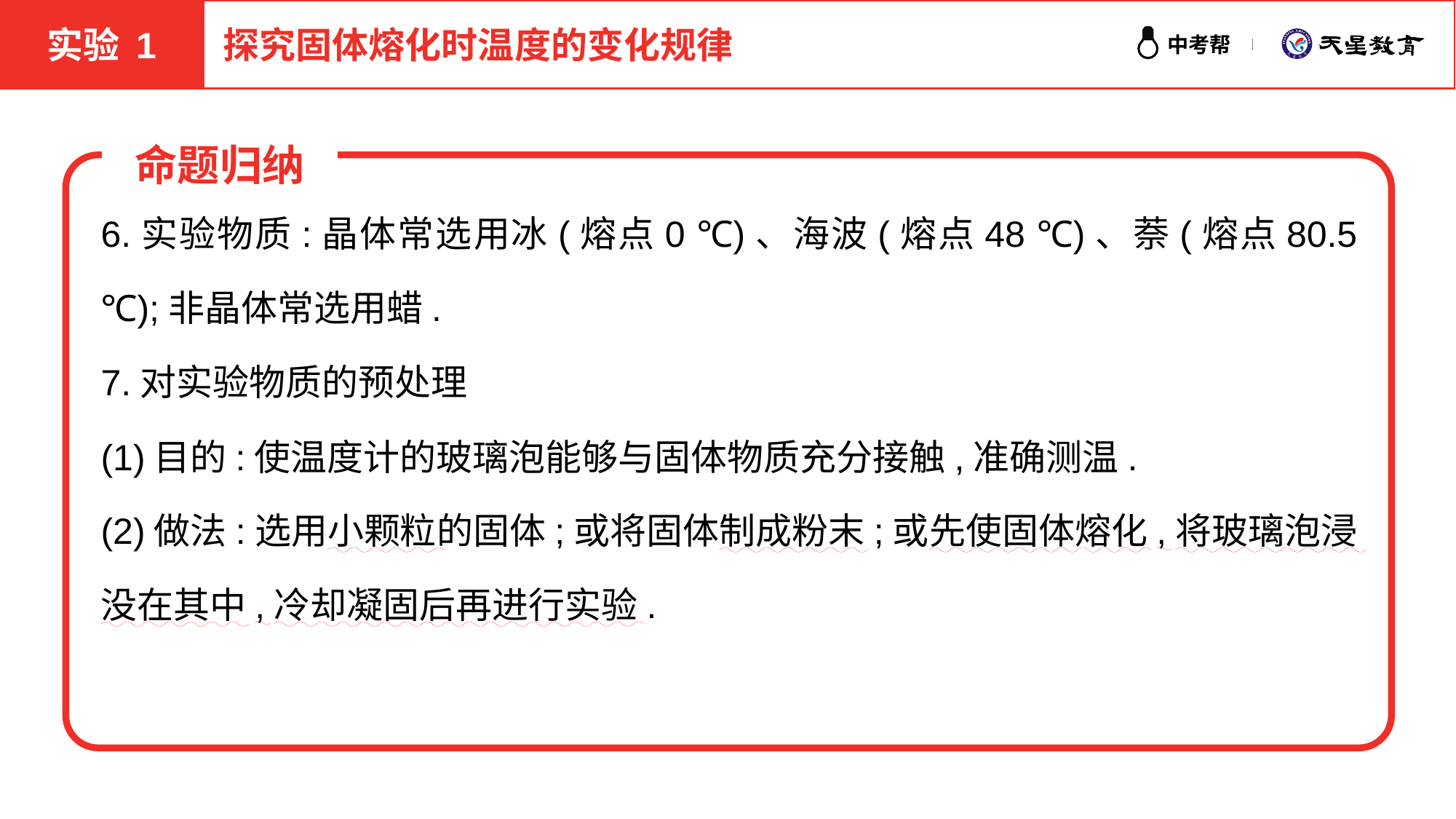

实验 1
探究固体熔化时温度的变化规律
命题归纳

6.实验物质:晶体常选用冰(熔点0 ℃)、海波(熔点48 ℃)、萘(熔点80.5 ℃);非晶体常选用蜡.
7.对实验物质的预处理
(1)目的:使温度计的玻璃泡能够与固体物质充分接触,准确测温.
(2)做法:选用小颗粒的固体;或将固体制成粉末;或先使固体熔化,将玻璃泡浸没在其中,冷却凝固后再进行实验.